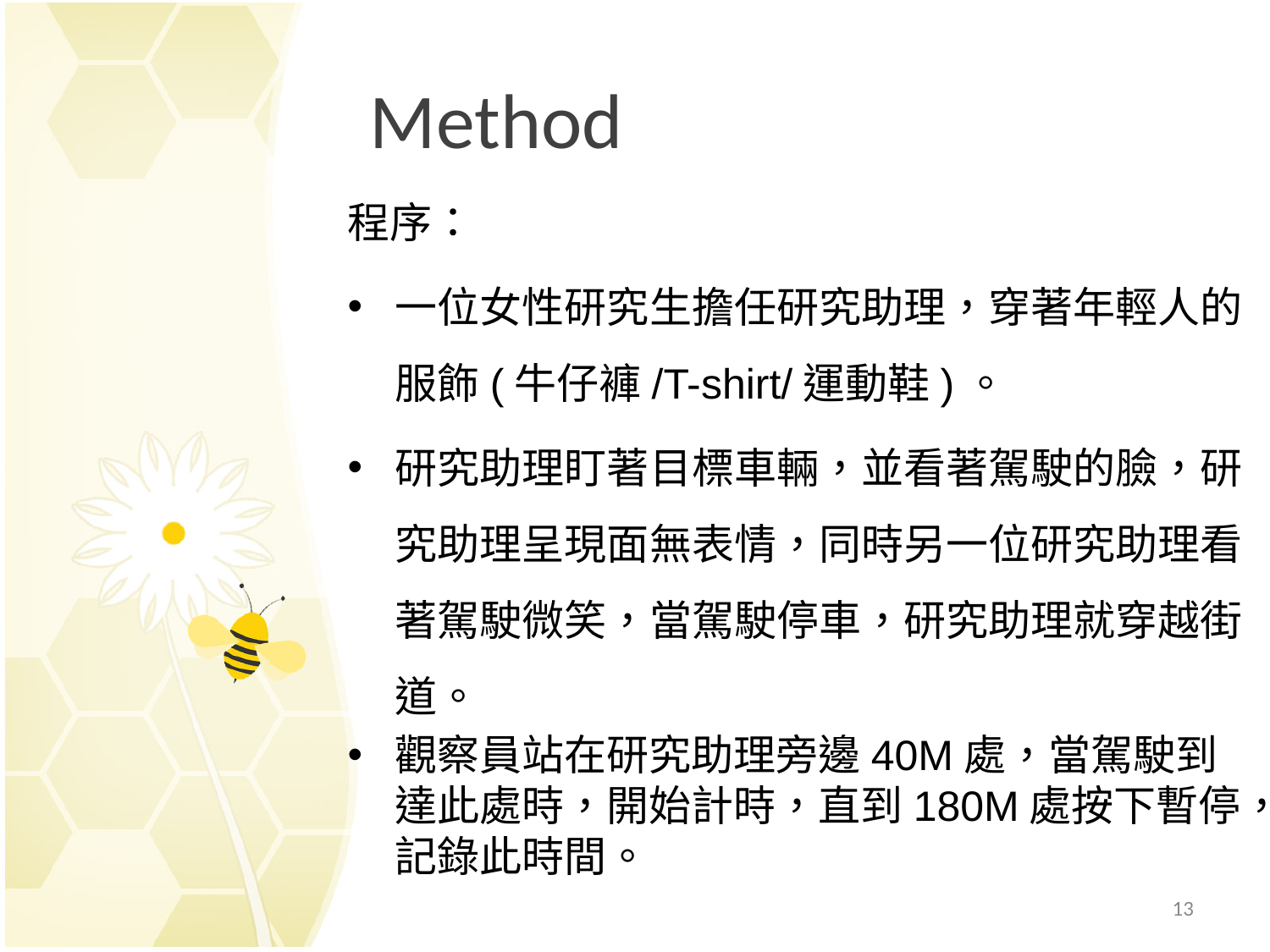

# Method

程序：
一位女性研究生擔任研究助理，穿著年輕人的服飾(牛仔褲/T-shirt/運動鞋)。
研究助理盯著目標車輛，並看著駕駛的臉，研究助理呈現面無表情，同時另一位研究助理看著駕駛微笑，當駕駛停車，研究助理就穿越街道。
觀察員站在研究助理旁邊40M處，當駕駛到達此處時，開始計時，直到180M處按下暫停，記錄此時間。

13